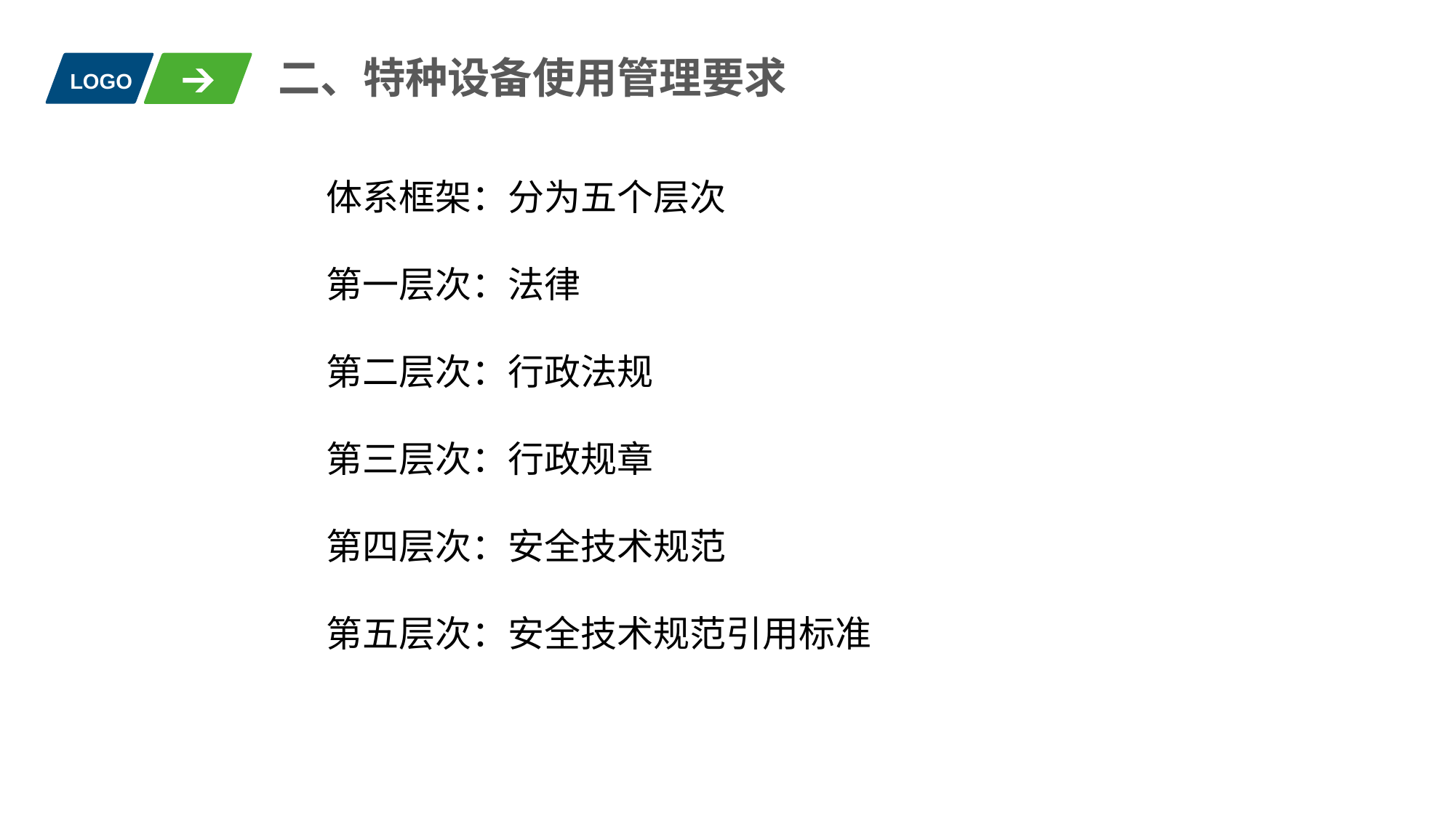

二、特种设备使用管理要求

LOGO

体系框架：分为五个层次

第一层次：法律

第二层次：行政法规

第三层次：行政规章

第四层次：安全技术规范

第五层次：安全技术规范引用标准